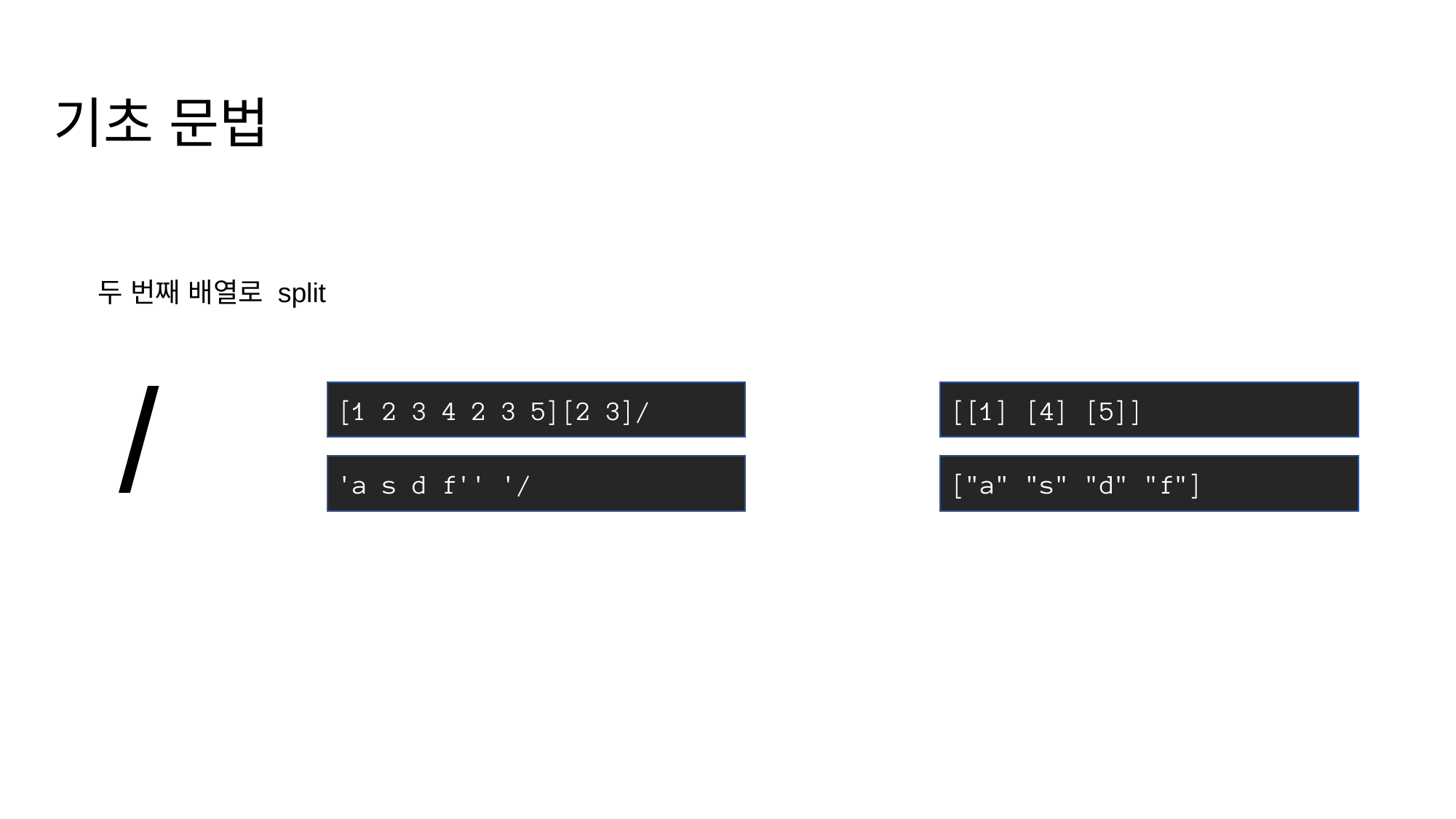

기초 문법
/
두 번째 배열로 split
[1 2 3 4 2 3 5][2 3]/
[[1] [4] [5]]
'a s d f'' '/
["a" "s" "d" "f"]